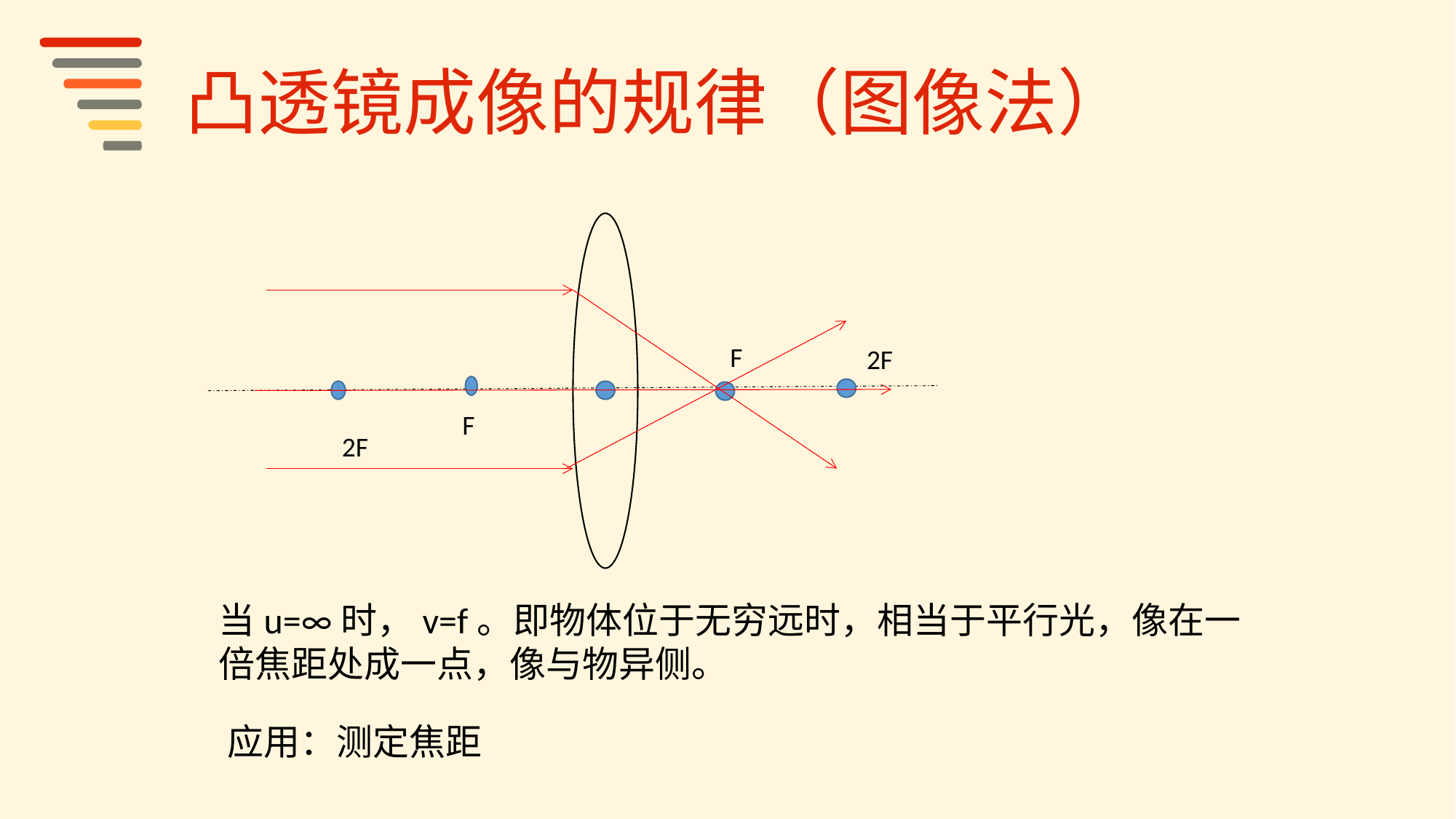

凸透镜成像的规律（图像法）

F
2F

F
2F
当u=∞时，v=f。即物体位于无穷远时，相当于平行光，像在一倍焦距处成一点，像与物异侧。
应用：测定焦距